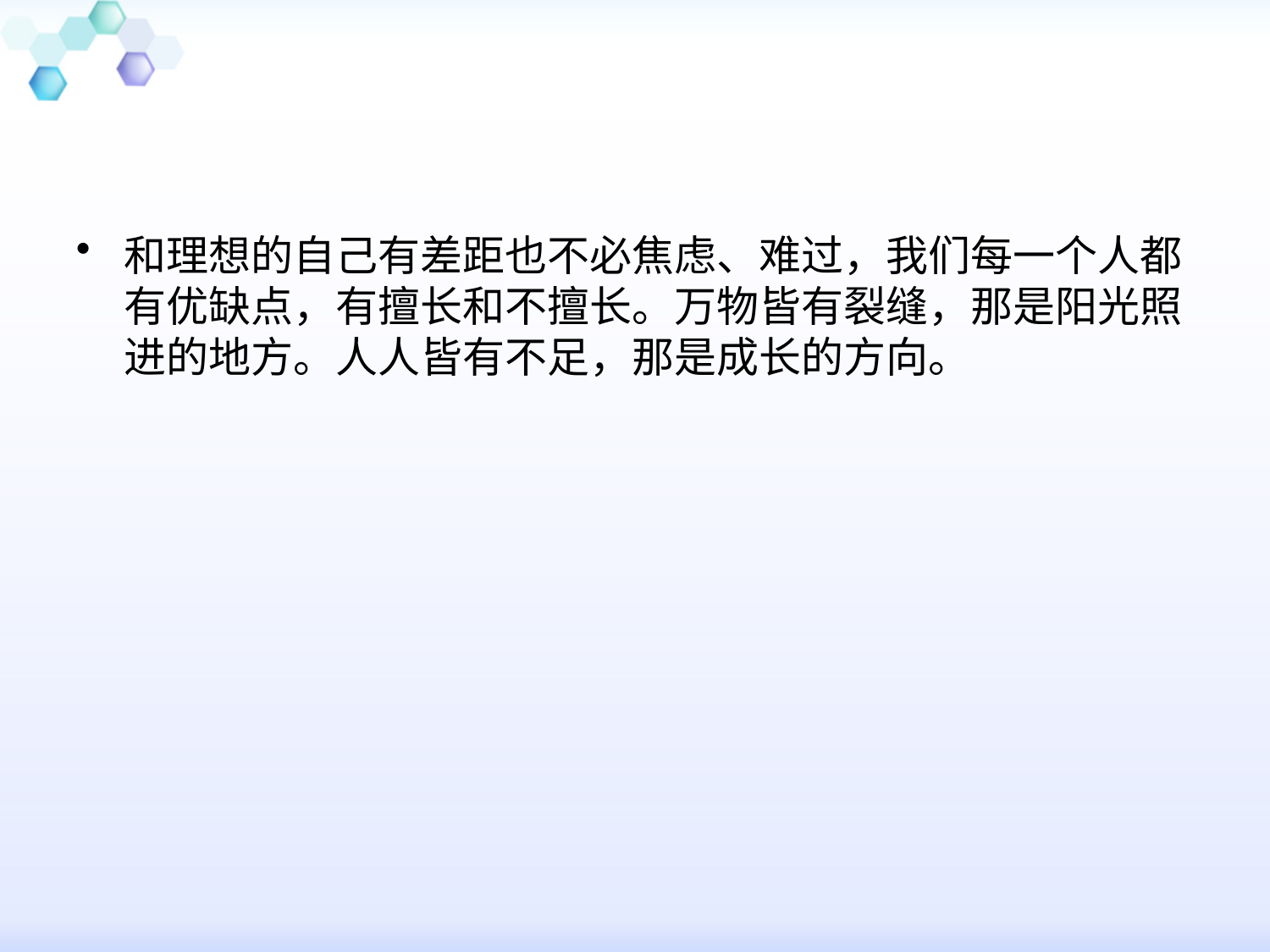

和理想的自己有差距也不必焦虑、难过，我们每一个人都有优缺点，有擅长和不擅长。万物皆有裂缝，那是阳光照进的地方。人人皆有不足，那是成长的方向。